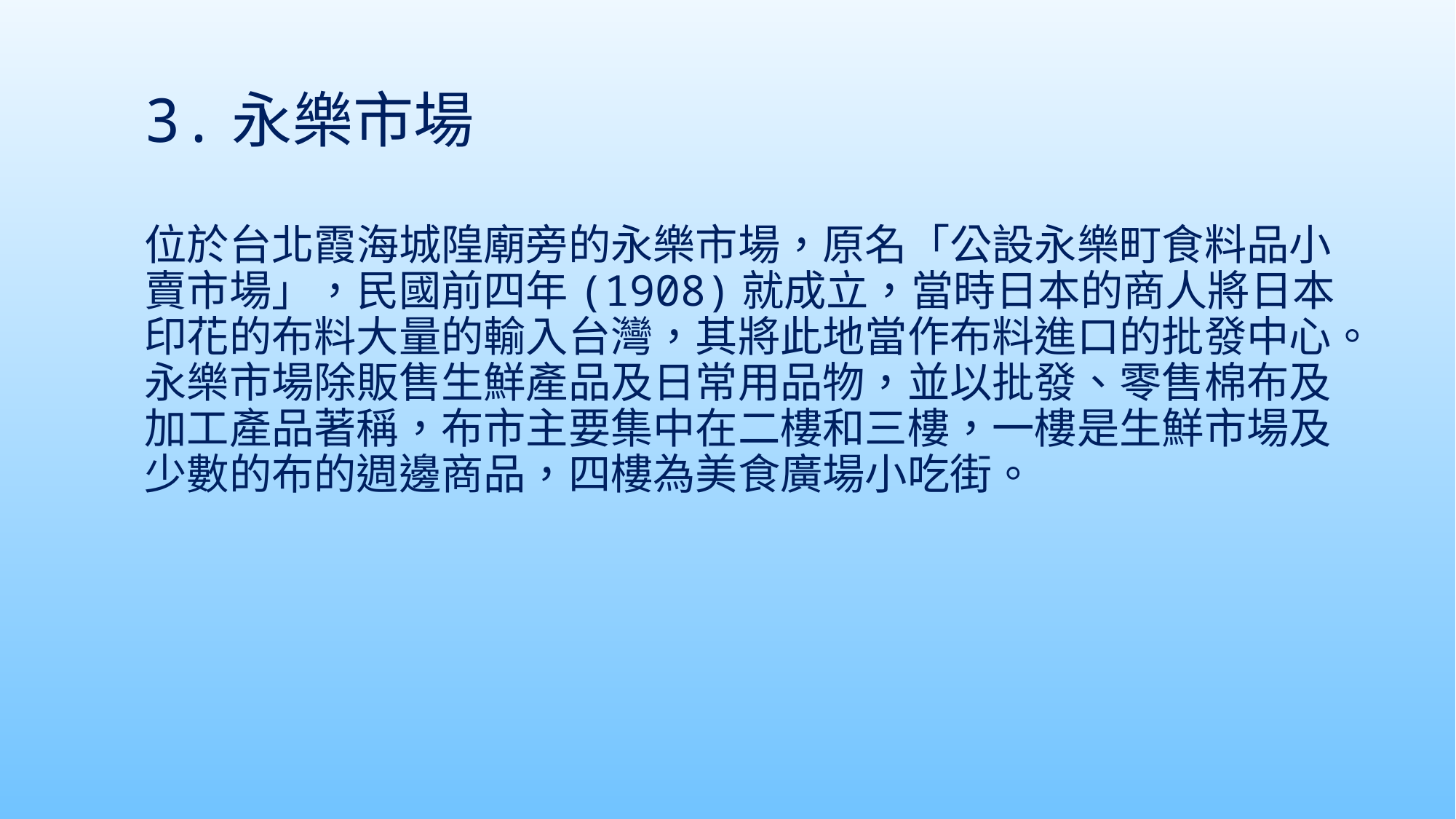

# 3.永樂市場
位於台北霞海城隍廟旁的永樂市場，原名「公設永樂町食料品小賣市場」，民國前四年(1908)就成立，當時日本的商人將日本印花的布料大量的輸入台灣，其將此地當作布料進口的批發中心。永樂市場除販售生鮮產品及日常用品物，並以批發、零售棉布及加工產品著稱，布市主要集中在二樓和三樓，一樓是生鮮市場及少數的布的週邊商品，四樓為美食廣場小吃街。